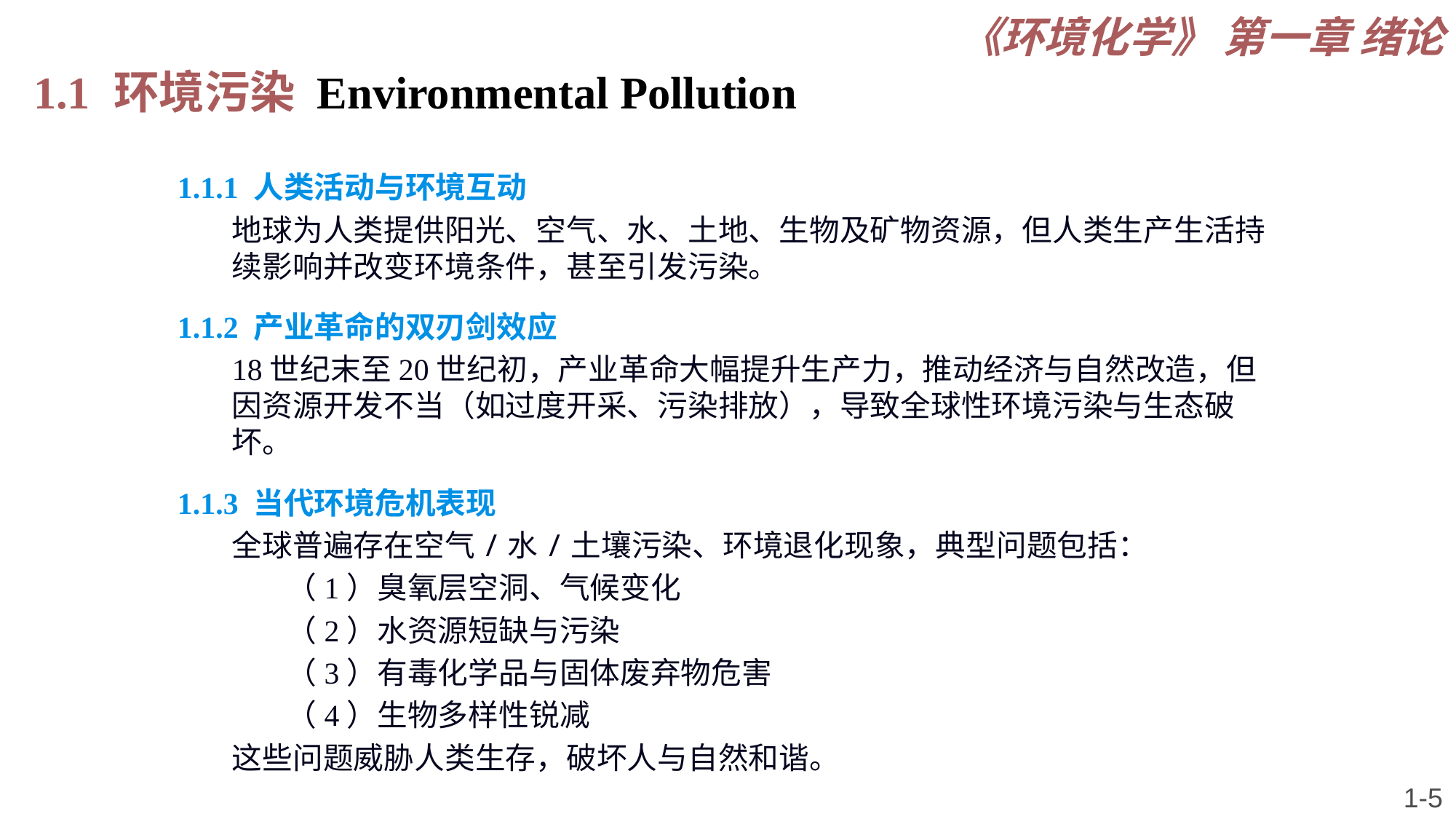

《环境化学》 第一章 绪论
1.1 环境污染 Environmental Pollution

1.1.1 人类活动与环境互动
地球为人类提供阳光、空气、水、土地、生物及矿物资源，但人类生产生活持续影响并改变环境条件，甚至引发污染。
1.1.2 产业革命的双刃剑效应
18世纪末至20世纪初，产业革命大幅提升生产力，推动经济与自然改造，但因资源开发不当（如过度开采、污染排放），导致全球性环境污染与生态破坏。
1.1.3 当代环境危机表现
全球普遍存在空气/水/土壤污染、环境退化现象，典型问题包括：
（1）臭氧层空洞、气候变化
（2）水资源短缺与污染
（3）有毒化学品与固体废弃物危害
（4）生物多样性锐减
这些问题威胁人类生存，破坏人与自然和谐。

1-5